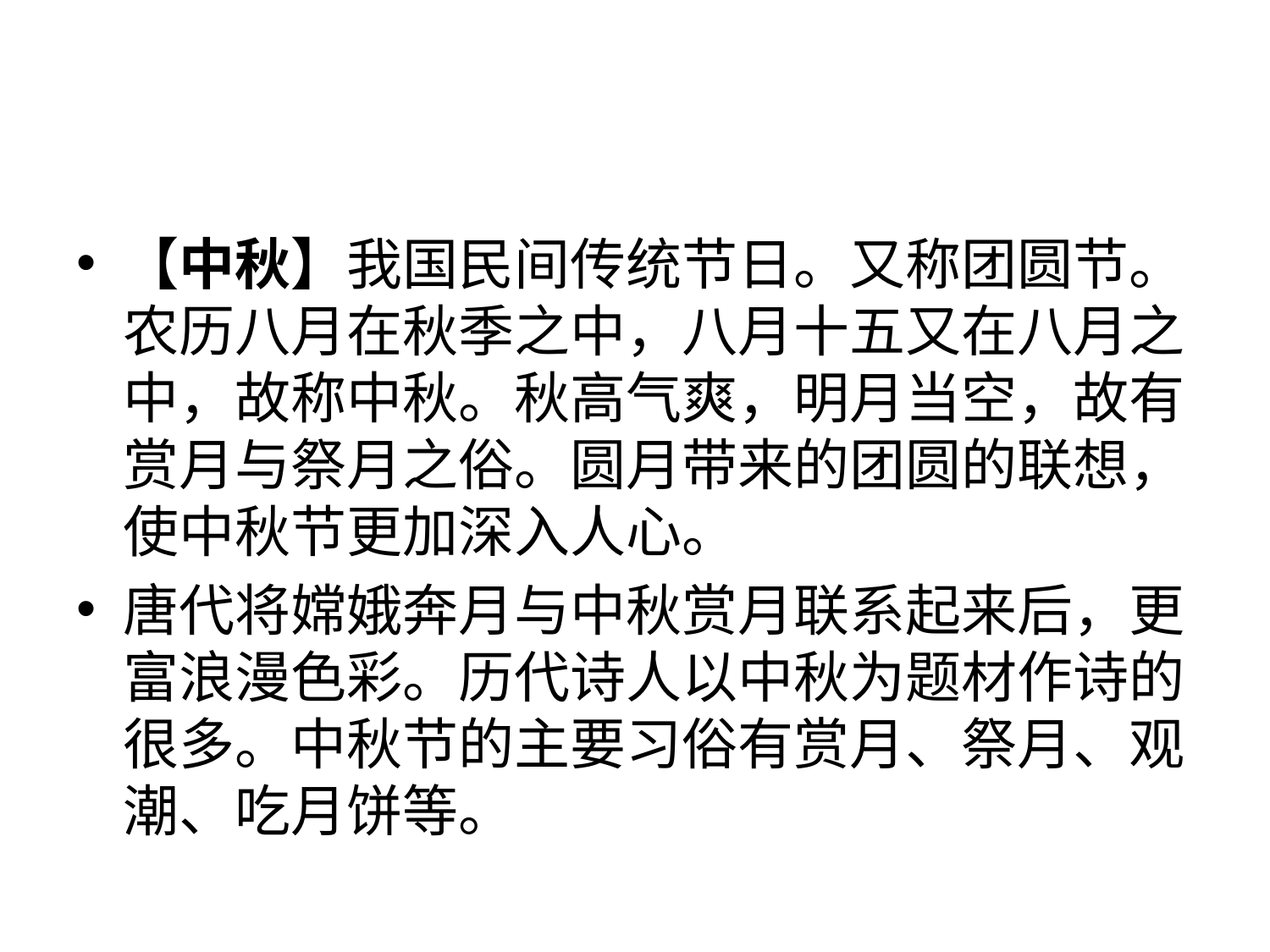

#
【中秋】我国民间传统节日。又称团圆节。农历八月在秋季之中，八月十五又在八月之中，故称中秋。秋高气爽，明月当空，故有赏月与祭月之俗。圆月带来的团圆的联想，使中秋节更加深入人心。
唐代将嫦娥奔月与中秋赏月联系起来后，更富浪漫色彩。历代诗人以中秋为题材作诗的很多。中秋节的主要习俗有赏月、祭月、观潮、吃月饼等。